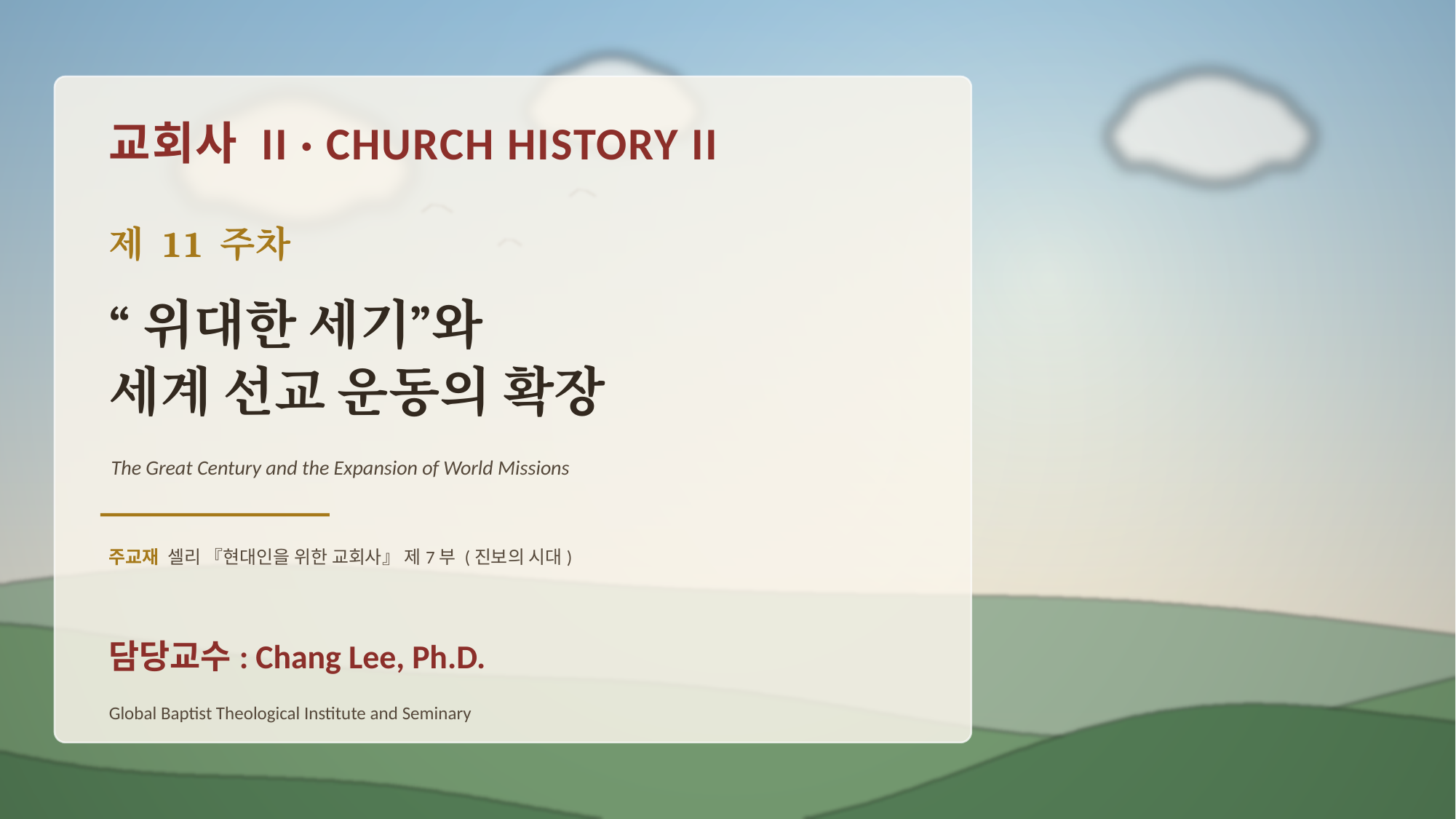

교회사 II · CHURCH HISTORY II
제 11 주차
“위대한 세기”와
세계 선교 운동의 확장
The Great Century and the Expansion of World Missions

주교재  셀리 『현대인을 위한 교회사』 제7부 (진보의 시대)
담당교수: Chang Lee, Ph.D.
Global Baptist Theological Institute and Seminary